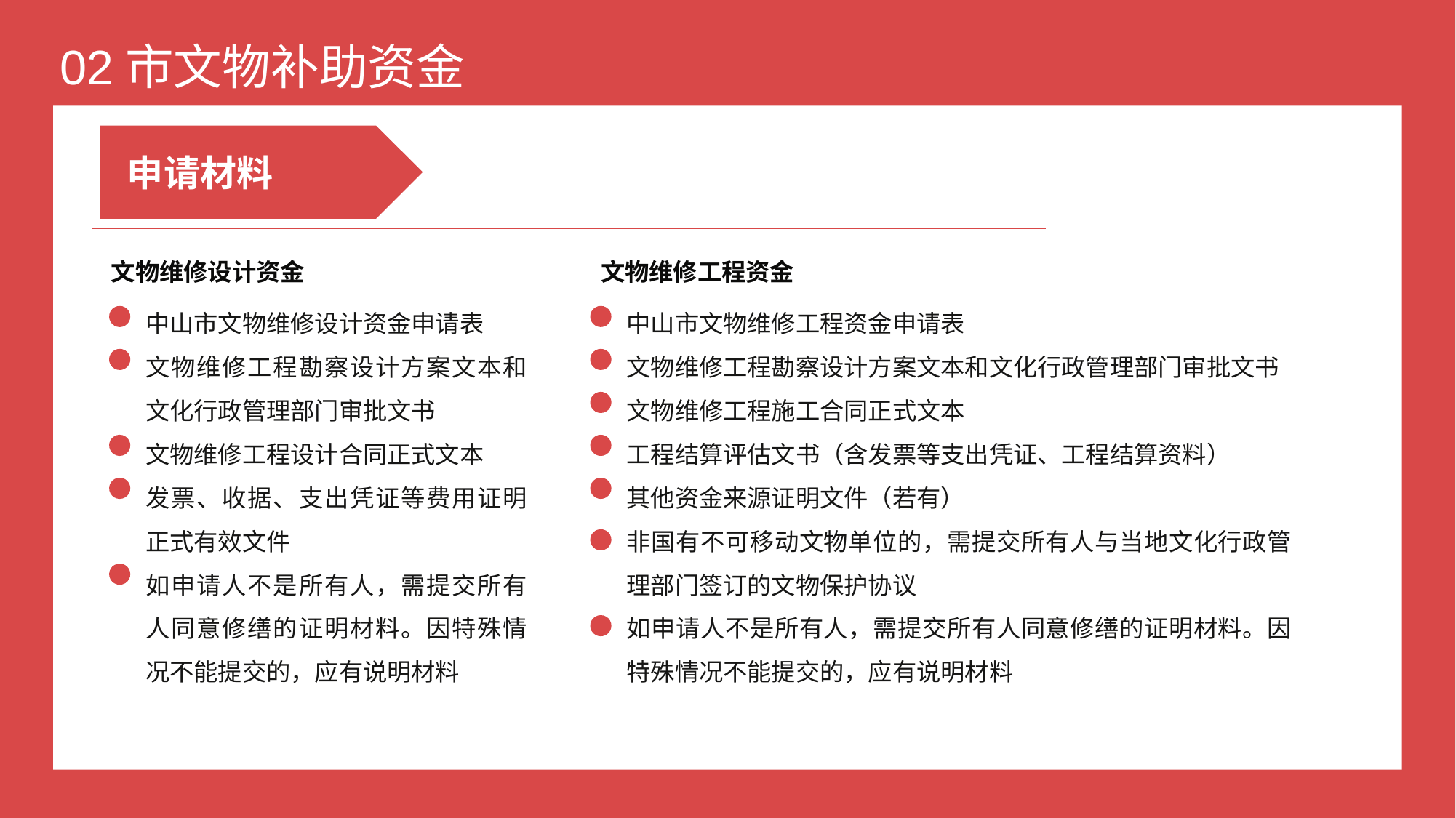

申请材料
中山市文物维修设计资金申请表
文物维修工程勘察设计方案文本和文化行政管理部门审批文书
文物维修工程设计合同正式文本
发票、收据、支出凭证等费用证明正式有效文件
如申请人不是所有人，需提交所有人同意修缮的证明材料。因特殊情况不能提交的，应有说明材料
文物维修设计资金
文物维修工程资金
中山市文物维修工程资金申请表
文物维修工程勘察设计方案文本和文化行政管理部门审批文书
文物维修工程施工合同正式文本
工程结算评估文书（含发票等支出凭证、工程结算资料）
其他资金来源证明文件（若有）
非国有不可移动文物单位的，需提交所有人与当地文化行政管理部门签订的文物保护协议
如申请人不是所有人，需提交所有人同意修缮的证明材料。因特殊情况不能提交的，应有说明材料